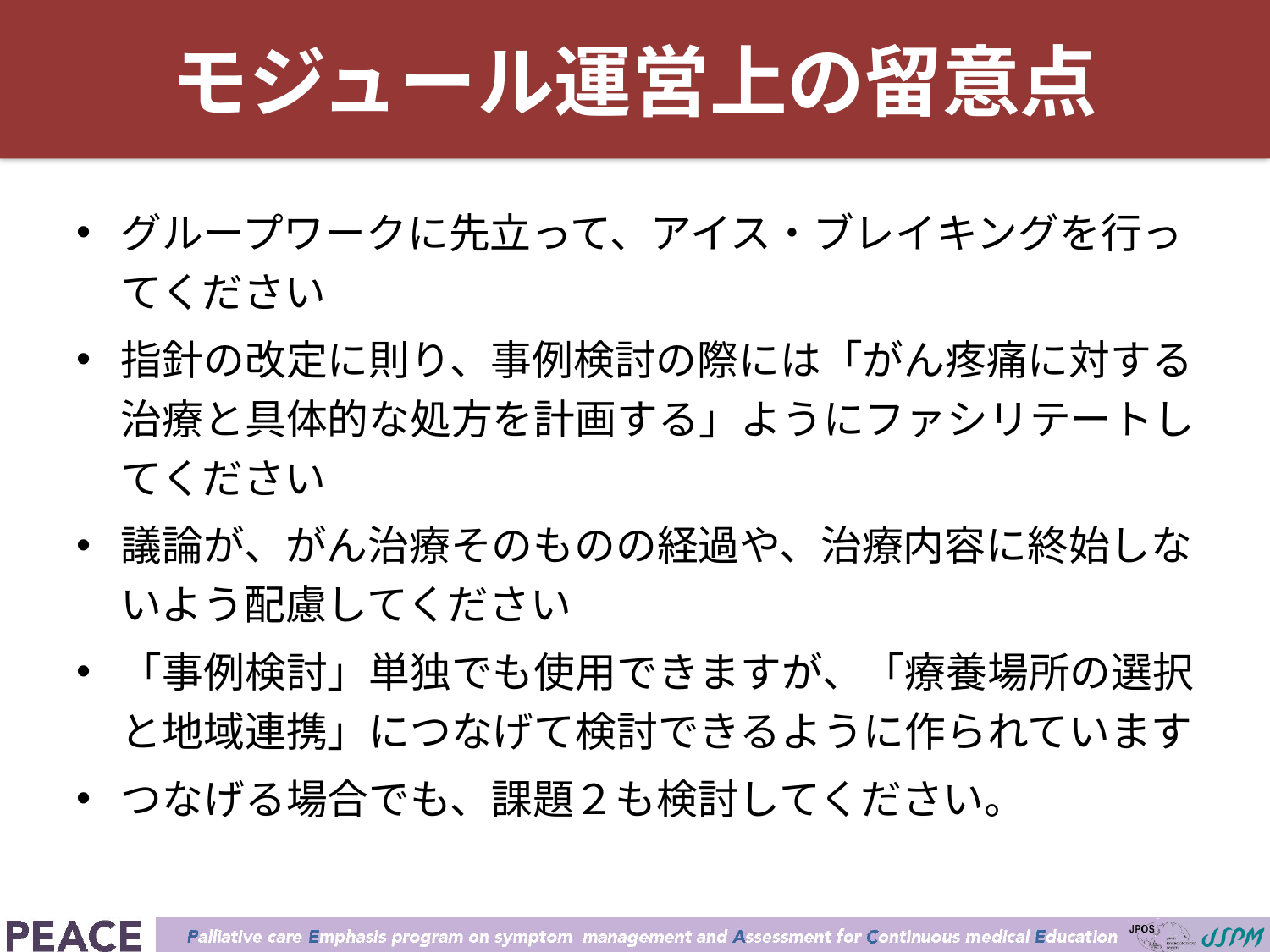

グループワークに先立って、アイス・ブレイキングを行ってください
指針の改定に則り、事例検討の際には「がん疼痛に対する治療と具体的な処方を計画する」ようにファシリテートしてください
議論が、がん治療そのものの経過や、治療内容に終始しないよう配慮してください
「事例検討」単独でも使用できますが、「療養場所の選択と地域連携」につなげて検討できるように作られています
つなげる場合でも、課題２も検討してください。